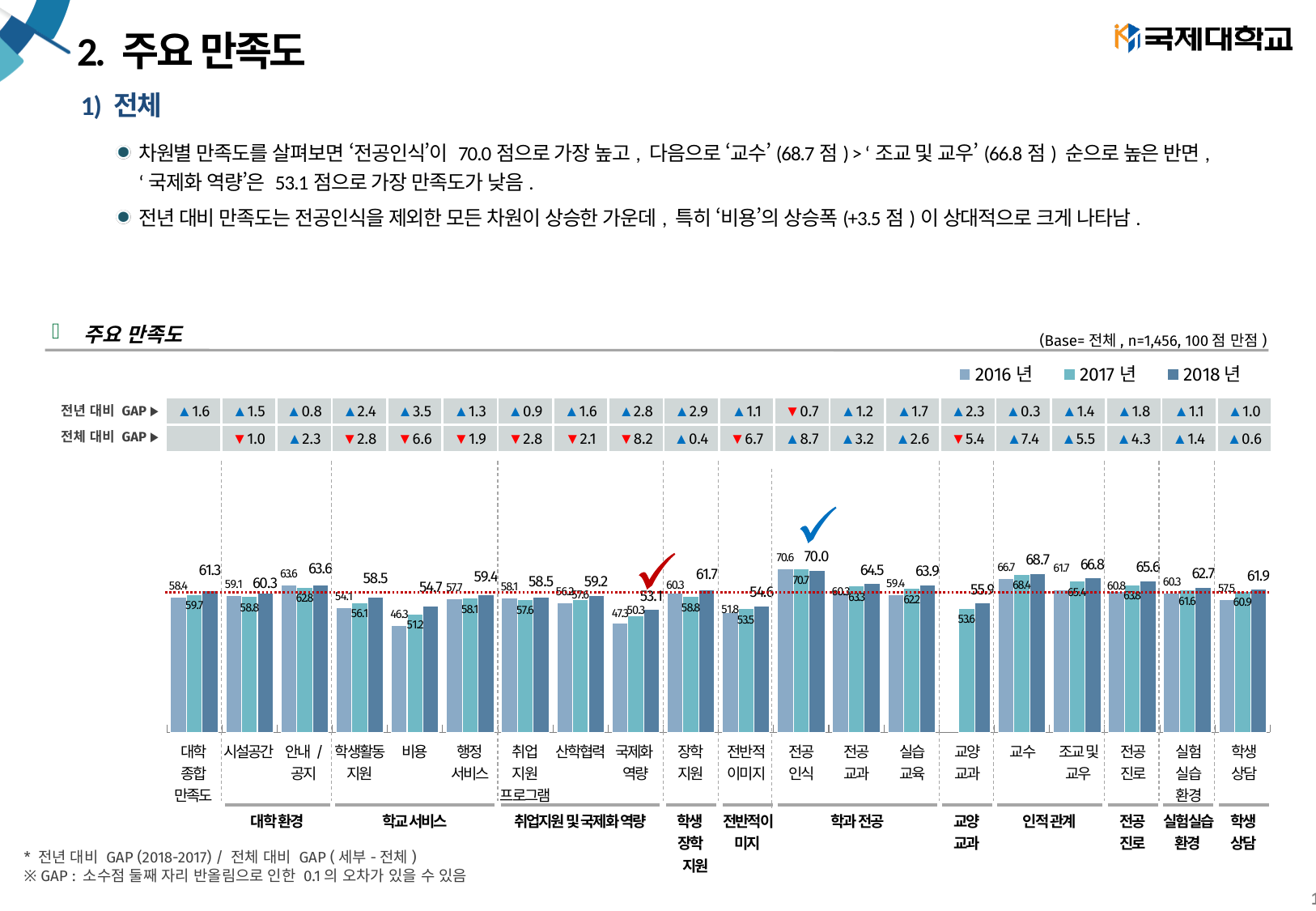

# 2. 주요 만족도
1) 전체
차원별 만족도를 살펴보면 ‘전공인식’이 70.0점으로 가장 높고, 다음으로 ‘교수’(68.7점) > ‘조교 및 교우’(66.8점) 순으로 높은 반면,
‘국제화 역량’은 53.1점으로 가장 만족도가 낮음.
전년 대비 만족도는 전공인식을 제외한 모든 차원이 상승한 가운데, 특히 ‘비용’의 상승폭(+3.5점)이 상대적으로 크게 나타남.
주요 만족도
(Base=전체, n=1,456, 100점 만점)

### Chart

| Category | 2016년 | 2017년 | 2018년 |
|---|---|---|---|
| 대학 종합만족도 | 58.4 | 59.7 | 61.27502369997913 |
| 시설공간 | 59.1 | 58.8 | 60.26202484556352 |
| 안내/공지 | 63.6 | 62.8 | 63.61997841024463 |
| 학생활동지원 | 54.1 | 56.1 | 58.51928851950297 |
| 비용 | 46.3 | 51.2 | 54.702408433508175 |
| 행정서비스 | 57.7 | 58.1 | 59.382651882829144 |
| 취업 지원 프로그램 | 58.1 | 57.6 | 58.525332416471834 |
| 산학협력 | 56.2 | 57.6 | 59.230901583090215 |
| 국제화 역량 | 47.3 | 50.3 | 53.125956535043656 |
| 장학지원 | 60.3 | 58.8 | 61.70621274646669 |
| 전반적이미지 | 51.8 | 53.5 | 54.63663457136547 |
| 전공 인식 | 70.6 | 70.7 | 70.03981928179665 |
| 전공 교과 | 60.3 | 63.3 | 64.45808702805192 |
| 실습 교육 | 59.4 | 62.2 | 63.90900383152133 |
| 교양교과 | None | 53.6 | 55.9155172414493 |
| 교수 | 66.7 | 68.4 | 68.70510469199796 |
| 조교 및 교우 | 61.7 | 65.4 | 66.78415864280096 |
| 전공 진로 | 60.8 | 63.8 | 65.63289685284707 |
| 실험실습 환경 | 60.3 | 61.6 | 62.71889577112757 |
| 학생상담 | 57.5 | 60.9 | 61.913239911293246 |
| ▲1.6 | ▲1.5 | ▲0.8 | ▲2.4 | ▲3.5 | ▲1.3 | ▲0.9 | ▲1.6 | ▲2.8 | ▲2.9 | ▲1.1 | ▼0.7 | ▲1.2 | ▲1.7 | ▲2.3 | ▲0.3 | ▲1.4 | ▲1.8 | ▲1.1 | ▲1.0 |
| --- | --- | --- | --- | --- | --- | --- | --- | --- | --- | --- | --- | --- | --- | --- | --- | --- | --- | --- | --- |
|  | ▼1.0 | ▲2.3 | ▼2.8 | ▼6.6 | ▼1.9 | ▼2.8 | ▼2.1 | ▼8.2 | ▲0.4 | ▼6.7 | ▲8.7 | ▲3.2 | ▲2.6 | ▼5.4 | ▲7.4 | ▲5.5 | ▲4.3 | ▲1.4 | ▲0.6 |
전년 대비 GAP ▶
전체 대비 GAP ▶

| 대학 종합 만족도 | 시설공간 | 안내/ 공지 | 학생활동지원 | 비용 | 행정 서비스 | 취업 지원 프로그램 | 산학협력 | 국제화 역량 | 장학 지원 | 전반적 이미지 | 전공 인식 | 전공 교과 | 실습 교육 | 교양 교과 | 교수 | 조교 및 교우 | 전공 진로 | 실험 실습 환경 | 학생 상담 |
| --- | --- | --- | --- | --- | --- | --- | --- | --- | --- | --- | --- | --- | --- | --- | --- | --- | --- | --- | --- |
| 대학 환경 |
| --- |
| 학교 서비스 |
| --- |
| 취업지원 및 국제화 역량 |
| --- |
| 학생 장학 지원 |
| --- |
| 전반적이미지 |
| --- |
| 학과 전공 |
| --- |
| 교양 교과 |
| --- |
| 인적 관계 |
| --- |
| 전공 진로 |
| --- |
| 실험실습 환경 |
| --- |
| 학생 상담 |
| --- |
* 전년 대비 GAP (2018-2017) / 전체 대비 GAP (세부-전체)
※ GAP : 소수점 둘째 자리 반올림으로 인한 0.1의 오차가 있을 수 있음